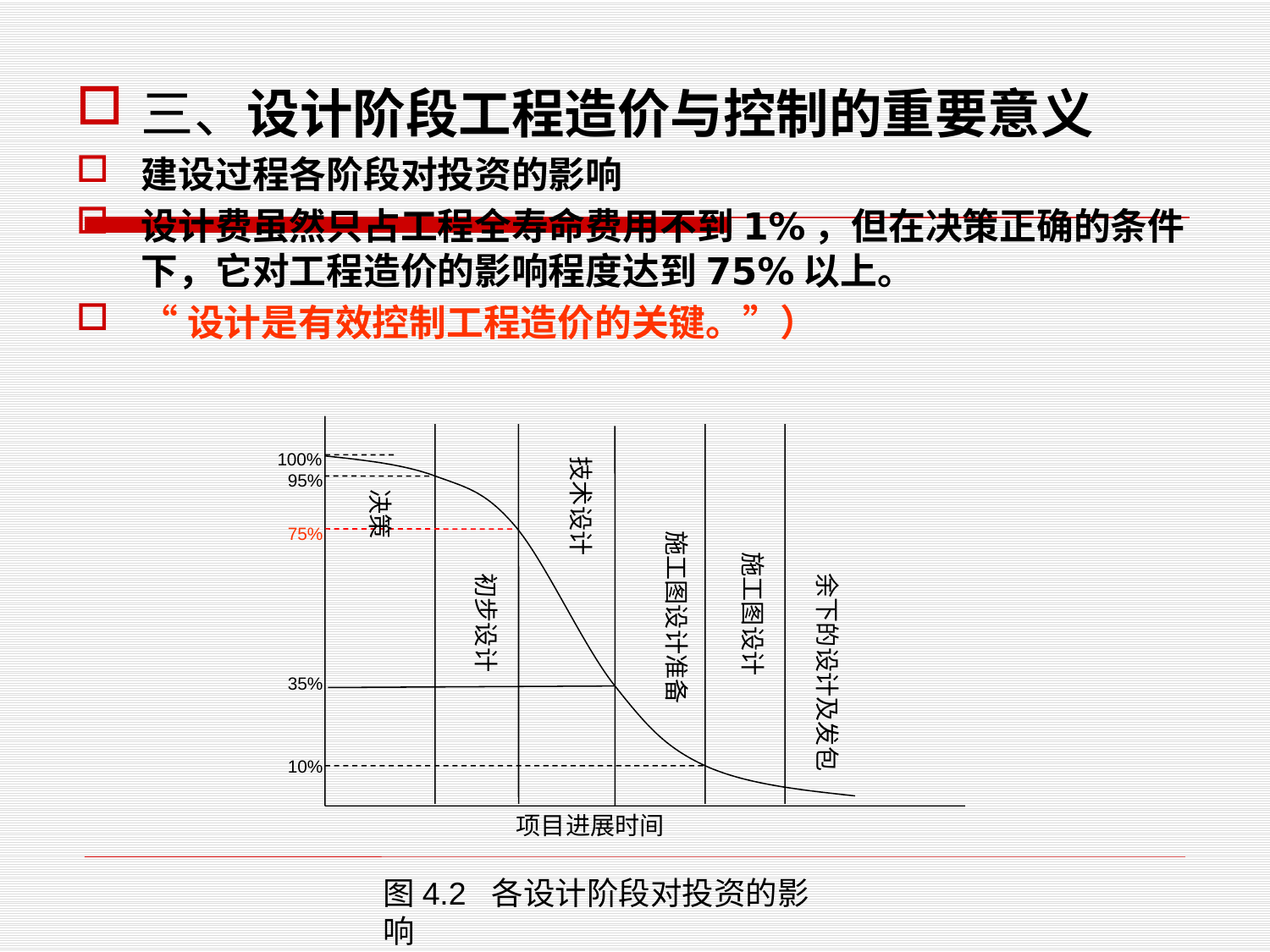

三、设计阶段工程造价与控制的重要意义
建设过程各阶段对投资的影响
设计费虽然只占工程全寿命费用不到1%，但在决策正确的条件下，它对工程造价的影响程度达到75%以上。
“设计是有效控制工程造价的关键。”）

100%
技术设计

95%

决策
75%
施工图设计准备

施工图设计
初步设计
余下的设计及发包
35%

10%

项目进展时间

图4.2  各设计阶段对投资的影响